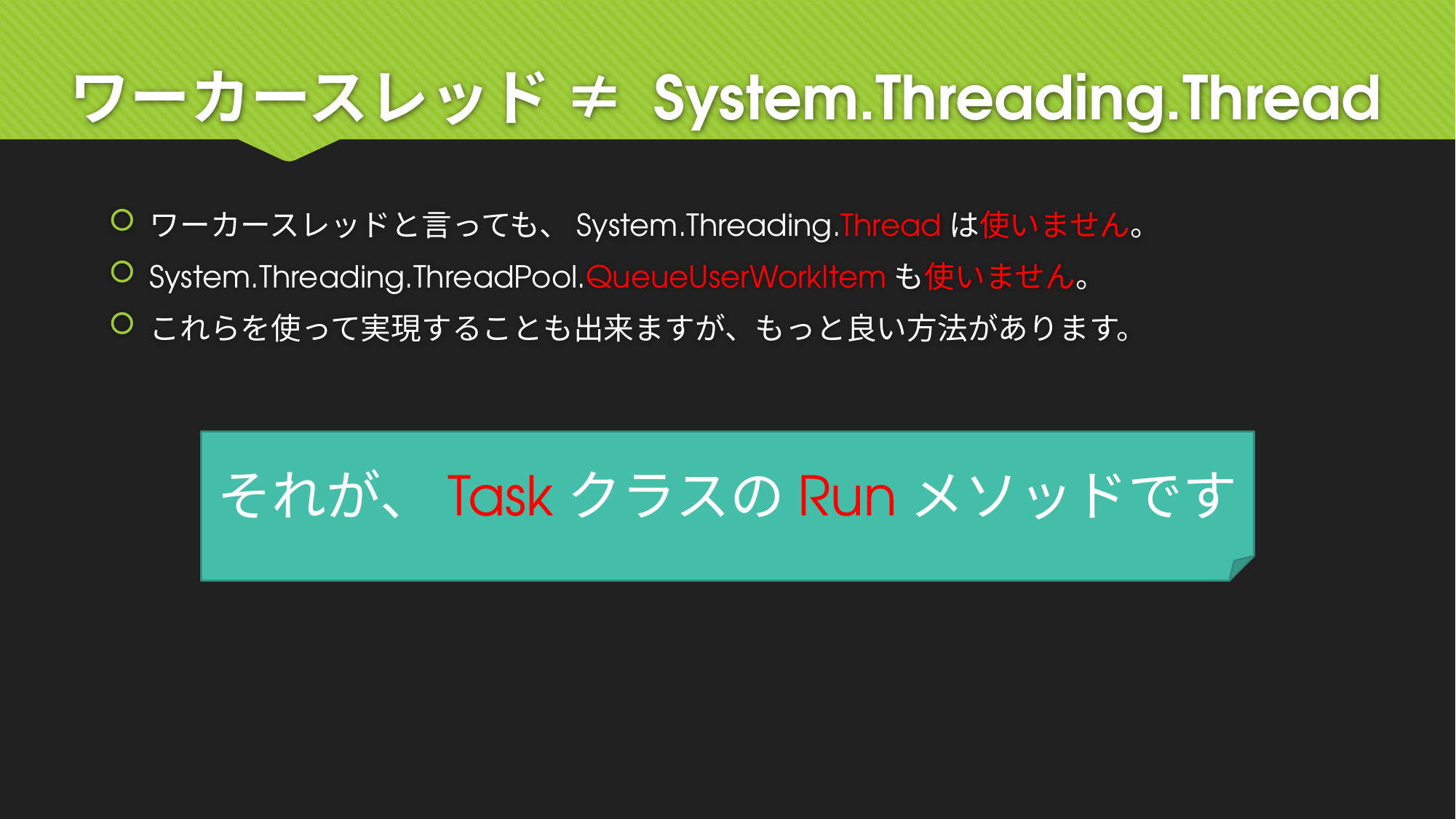

# ワーカースレッド ≠ System.Threading.Thread
ワーカースレッドと言っても、System.Threading.Threadは使いません。
System.Threading.ThreadPool.QueueUserWorkItemも使いません。
これらを使って実現することも出来ますが、もっと良い方法があります。
それが、TaskクラスのRunメソッドです